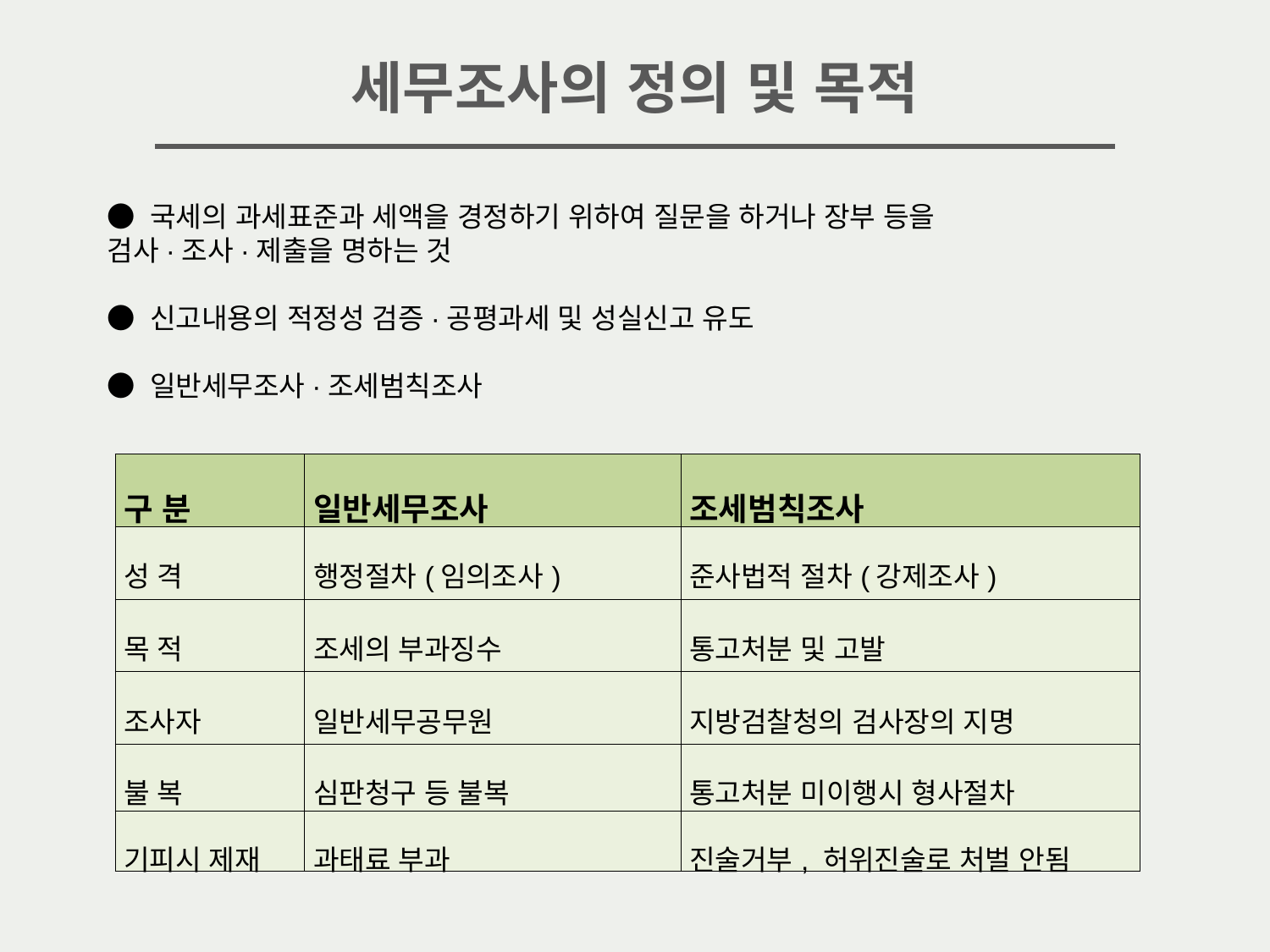

세무조사의 정의 및 목적

● 국세의 과세표준과 세액을 경정하기 위하여 질문을 하거나 장부 등을
검사·조사·제출을 명하는 것

● 신고내용의 적정성 검증·공평과세 및 성실신고 유도

● 일반세무조사·조세범칙조사

| 구 분 | 일반세무조사 | 조세범칙조사 |
| --- | --- | --- |
| 성 격 | 행정절차(임의조사) | 준사법적 절차(강제조사) |
| 목 적 | 조세의 부과징수 | 통고처분 및 고발 |
| 조사자 | 일반세무공무원 | 지방검찰청의 검사장의 지명 |
| 불 복 | 심판청구 등 불복 | 통고처분 미이행시 형사절차 |
| 기피시 제재 | 과태료 부과 | 진술거부, 허위진술로 처벌 안됨 |